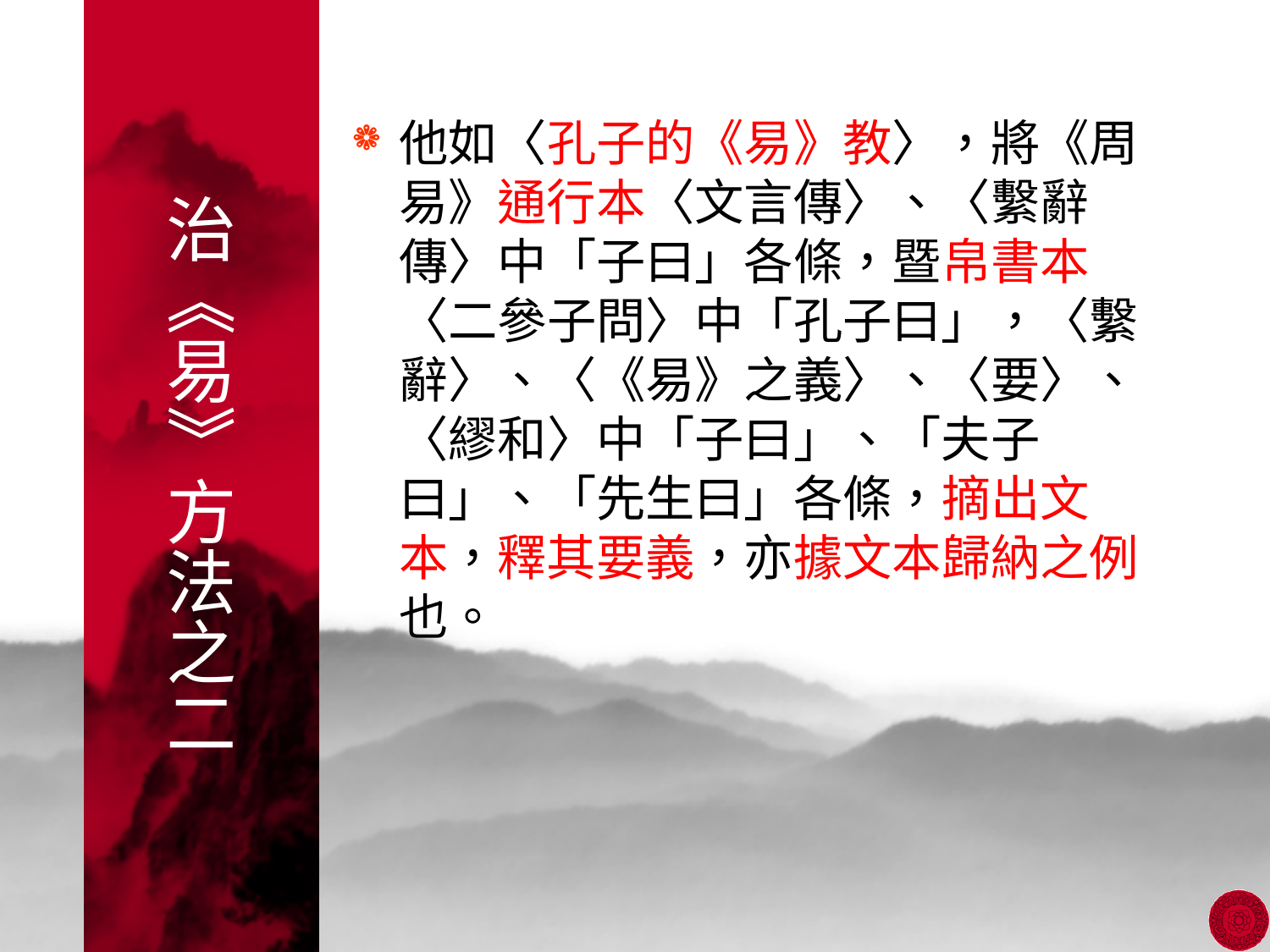

他如〈孔子的《易》教〉，將《周易》通行本〈文言傳〉、〈繫辭傳〉中「子曰」各條，暨帛書本〈二參子問〉中「孔子曰」，〈繫辭〉、〈《易》之義〉、〈要〉、〈繆和〉中「子曰」、「夫子曰」、「先生曰」各條，摘出文本，釋其要義，亦據文本歸納之例也。
# 治《易》方法之二